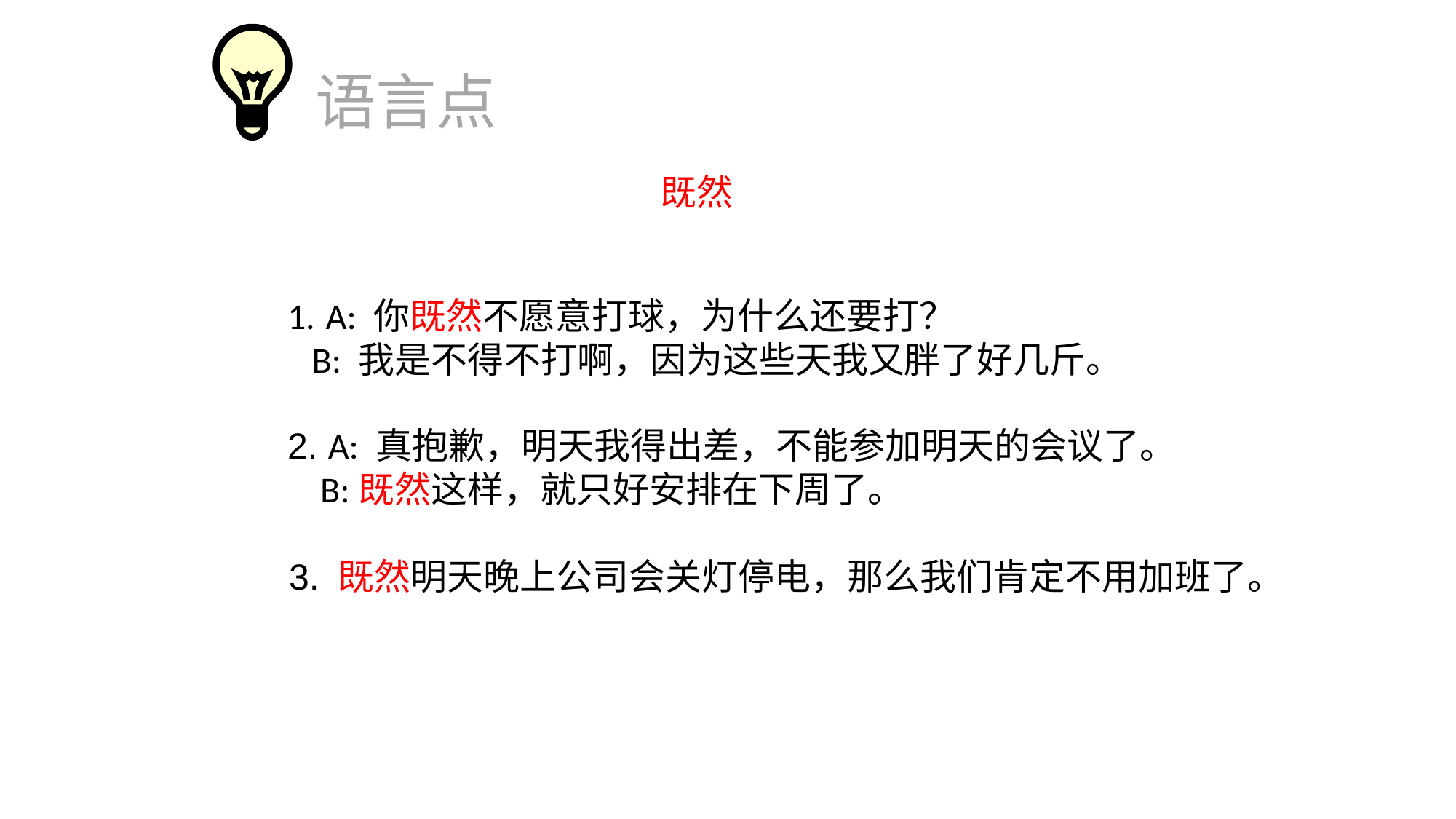

语言点
既然
A: 你既然不愿意打球，为什么还要打？
   B: 我是不得不打啊，因为这些天我又胖了好几斤。
2. A: 真抱歉，明天我得出差，不能参加明天的会议了。
    B:既然这样，就只好安排在下周了。
3. 既然明天晚上公司会关灯停电，那么我们肯定不用加班了。